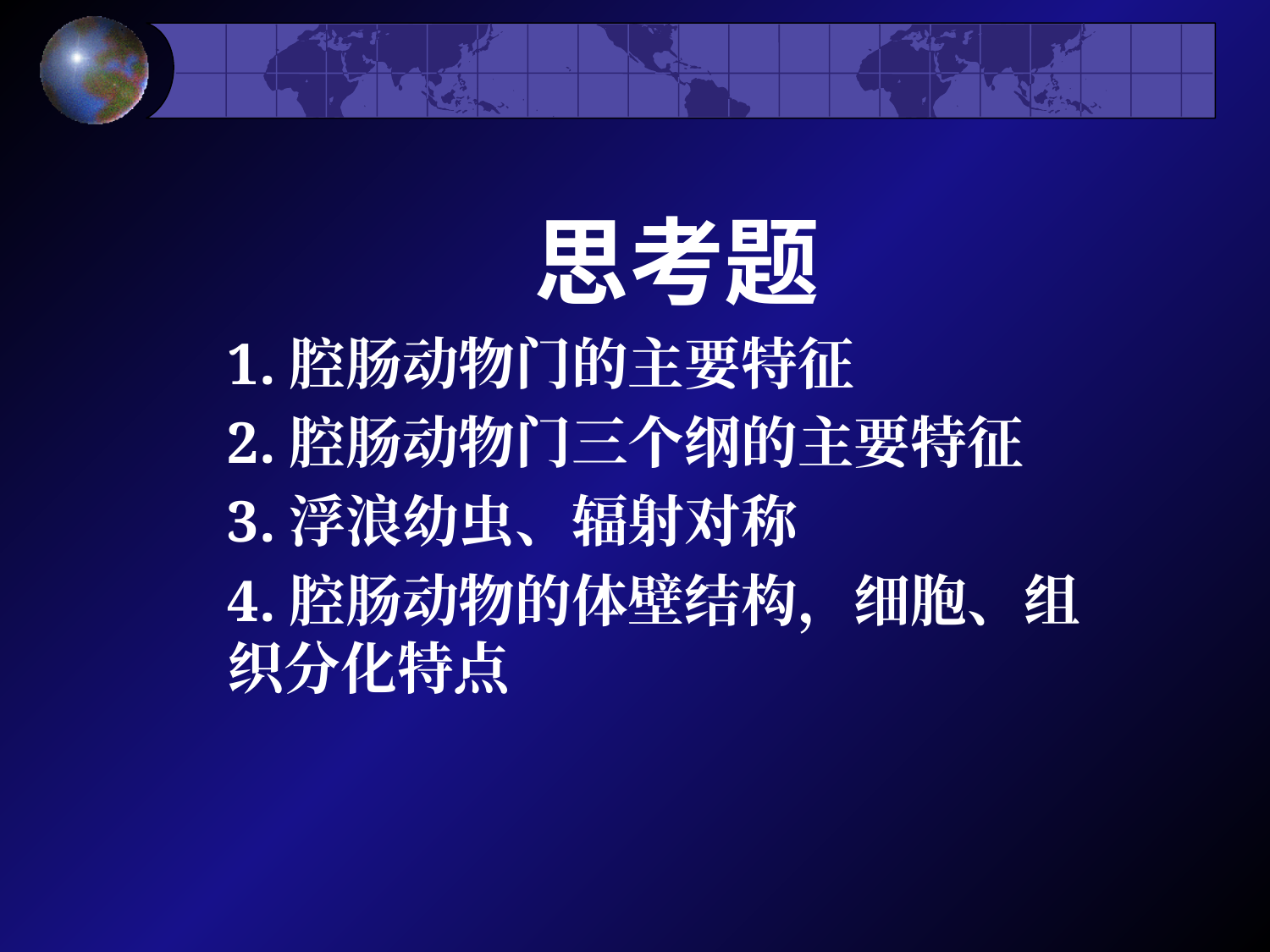

思考题
1.腔肠动物门的主要特征
2.腔肠动物门三个纲的主要特征
3.浮浪幼虫、辐射对称
4.腔肠动物的体壁结构，细胞、组织分化特点